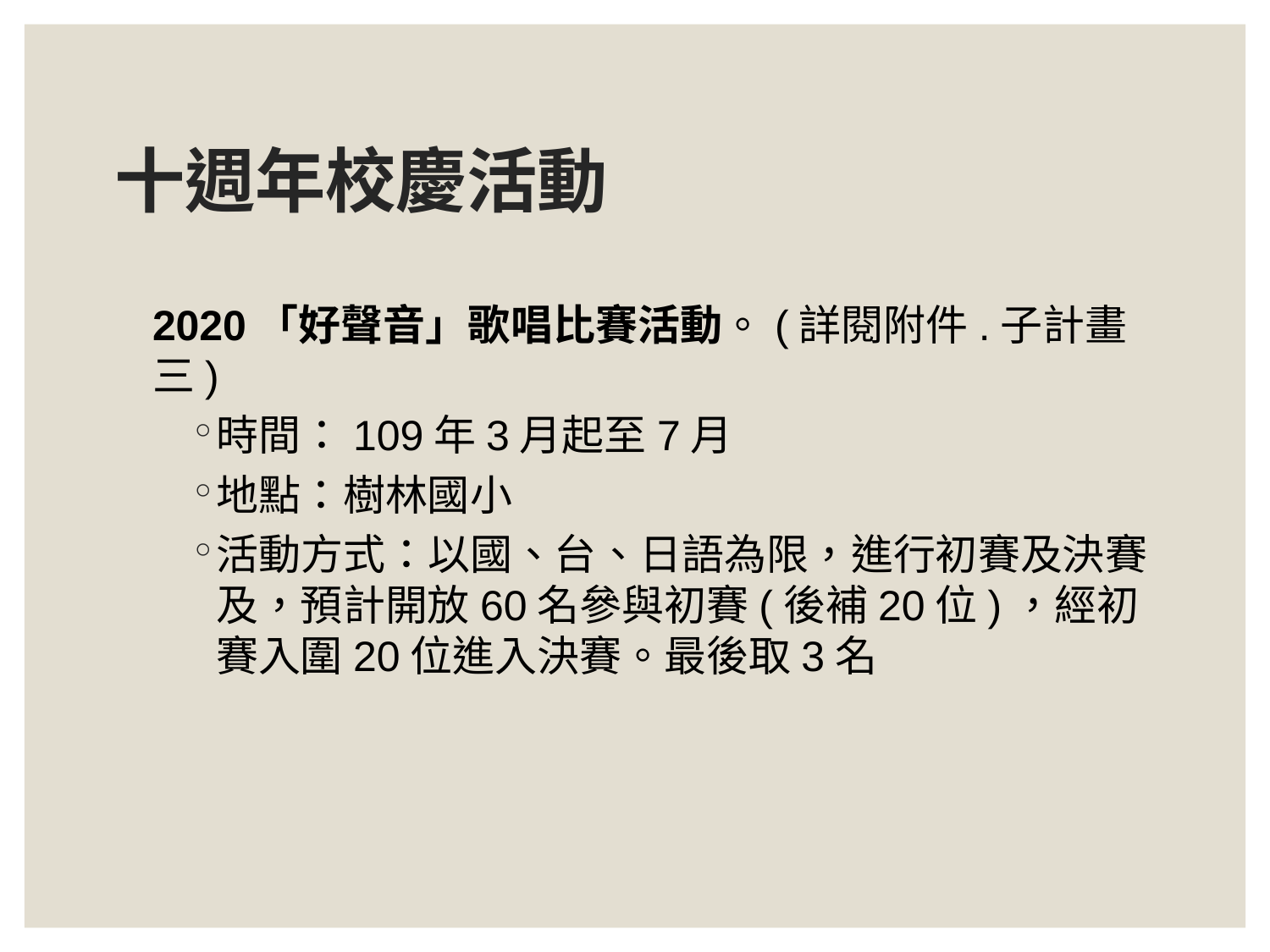

# 十週年校慶活動
2020「好聲音」歌唱比賽活動。(詳閱附件.子計畫三)
時間：109年3月起至7月
地點：樹林國小
活動方式：以國、台、日語為限，進行初賽及決賽及，預計開放60名參與初賽(後補20位)，經初賽入圍20位進入決賽。最後取3名